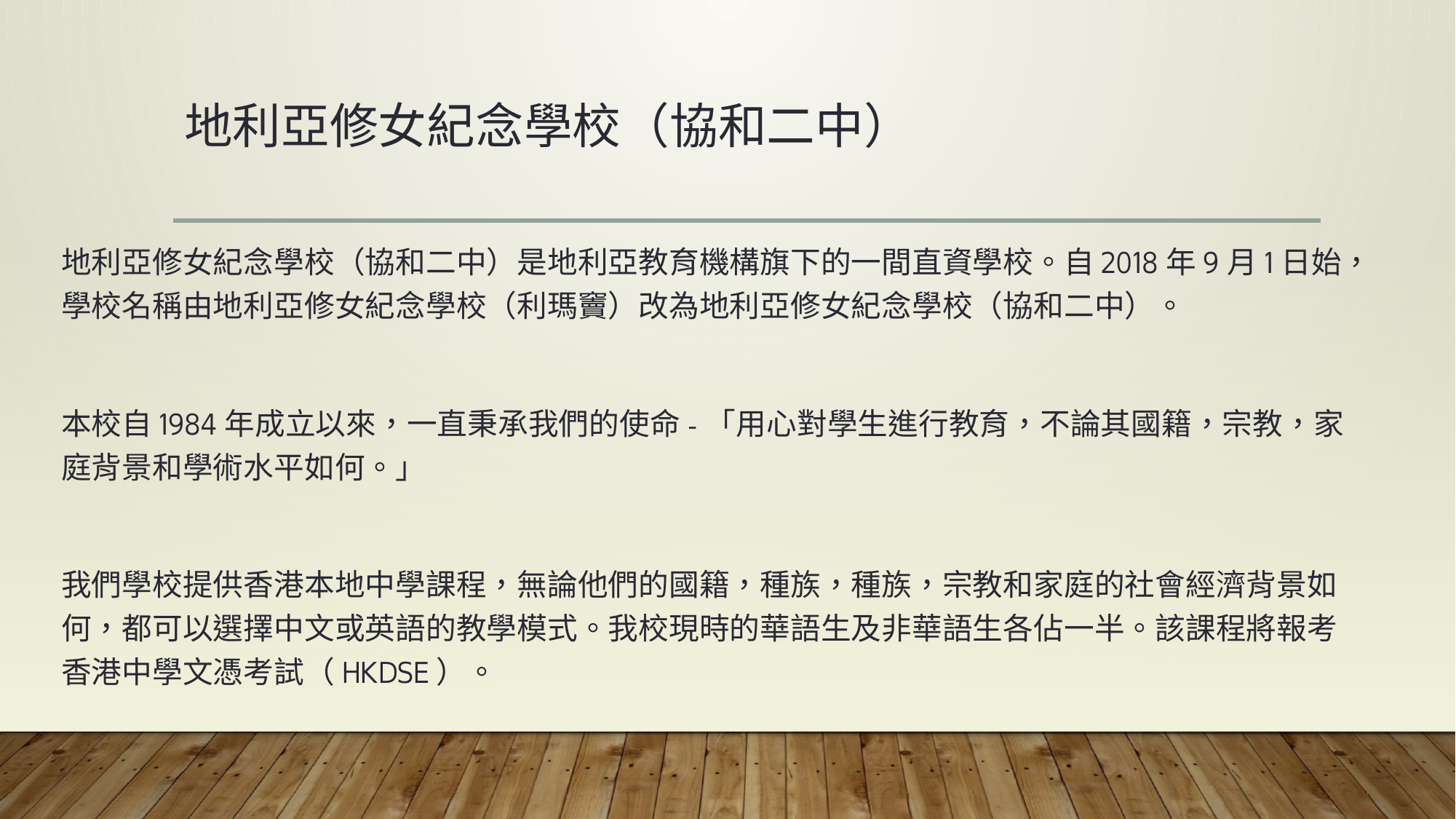

# 地利亞修女紀念學校（協和二中）
地利亞修女紀念學校（協和二中）是地利亞教育機構旗下的一間直資學校。自2018年9月1日始，學校名稱由地利亞修女紀念學校（利瑪竇）改為地利亞修女紀念學校（協和二中）。

本校自1984年成立以來，一直秉承我們的使命-「用心對學生進行教育，不論其國籍，宗教，家庭背景和學術水平如何。」

我們學校提供香港本地中學課程，無論他們的國籍，種族，種族，宗教和家庭的社會經濟背景如何，都可以選擇中文或英語的教學模式。我校現時的華語生及非華語生各佔一半。該課程將報考香港中學文憑考試（HKDSE）。